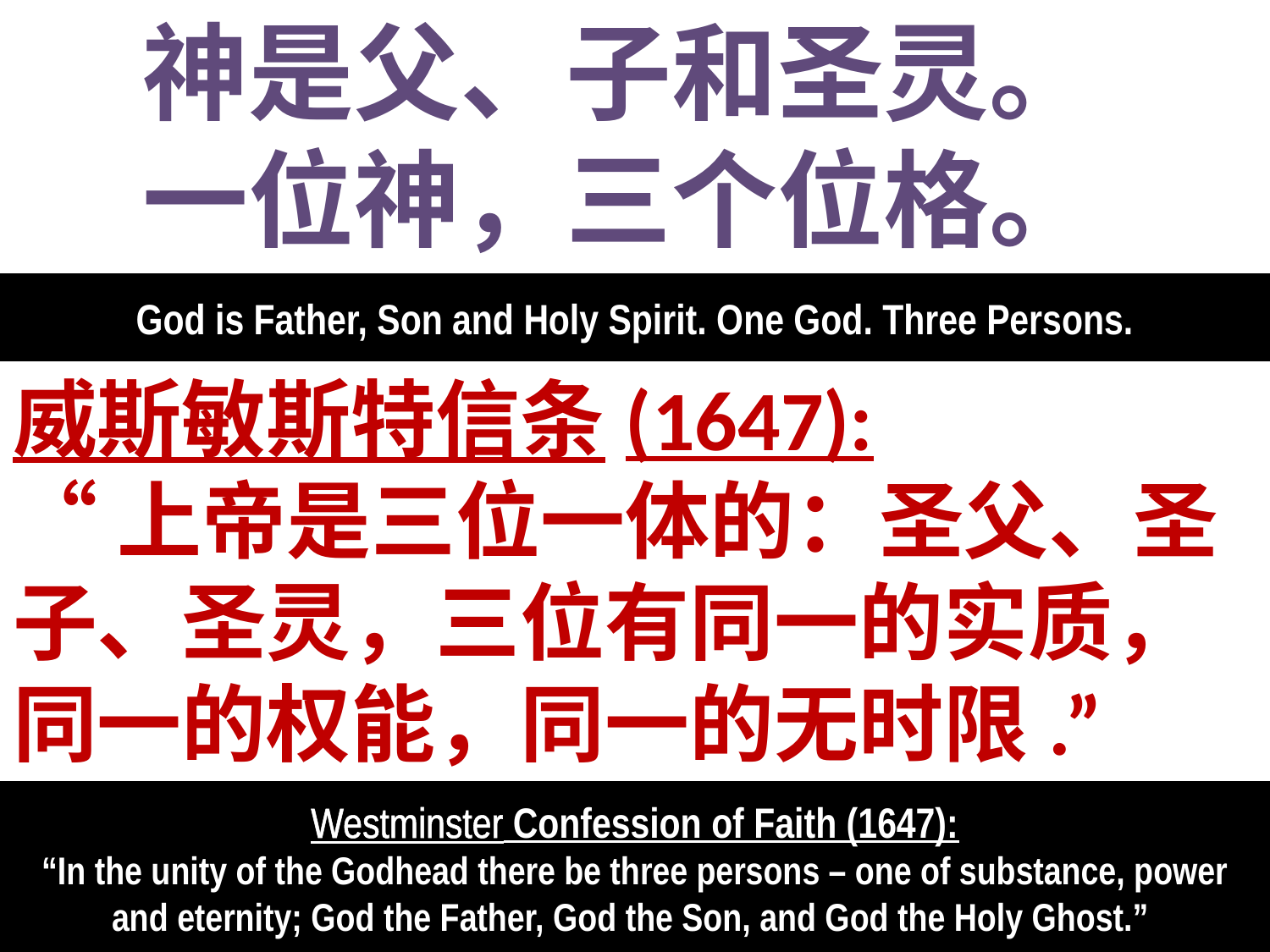

# 神是父、子和圣灵。 一位神，三个位格。
God is Father, Son and Holy Spirit. One God. Three Persons.
威斯敏斯特信条(1647):
“上帝是三位一体的：圣父、圣子、圣灵，三位有同一的实质，同一的权能，同一的无时限.”
Westminster Confession of Faith (1647):
“In the unity of the Godhead there be three persons – one of substance, power and eternity; God the Father, God the Son, and God the Holy Ghost.”